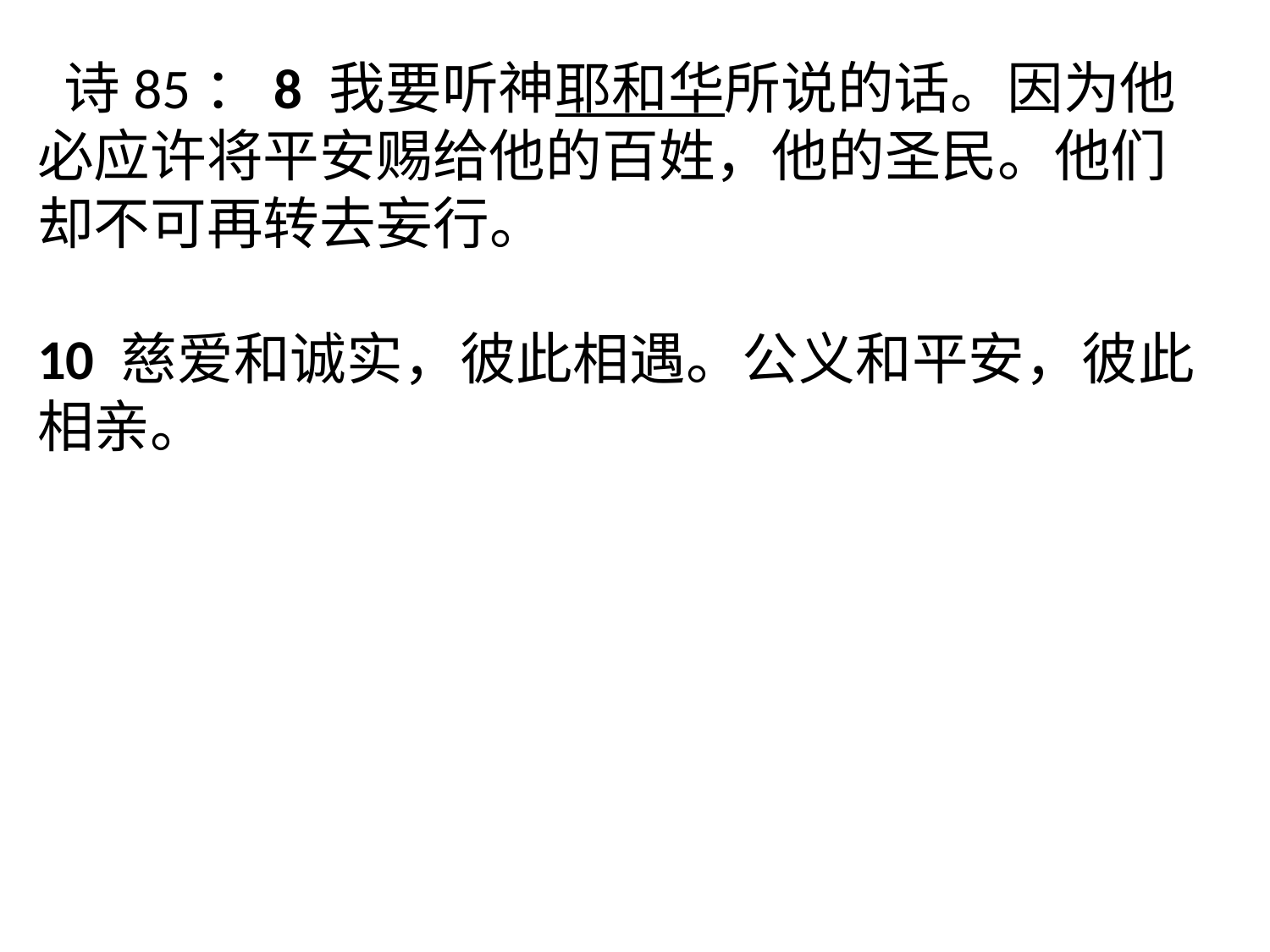

诗85：8 我要听神耶和华所说的话。因为他必应许将平安赐给他的百姓，他的圣民。他们却不可再转去妄行。

10 慈爱和诚实，彼此相遇。公义和平安，彼此相亲。